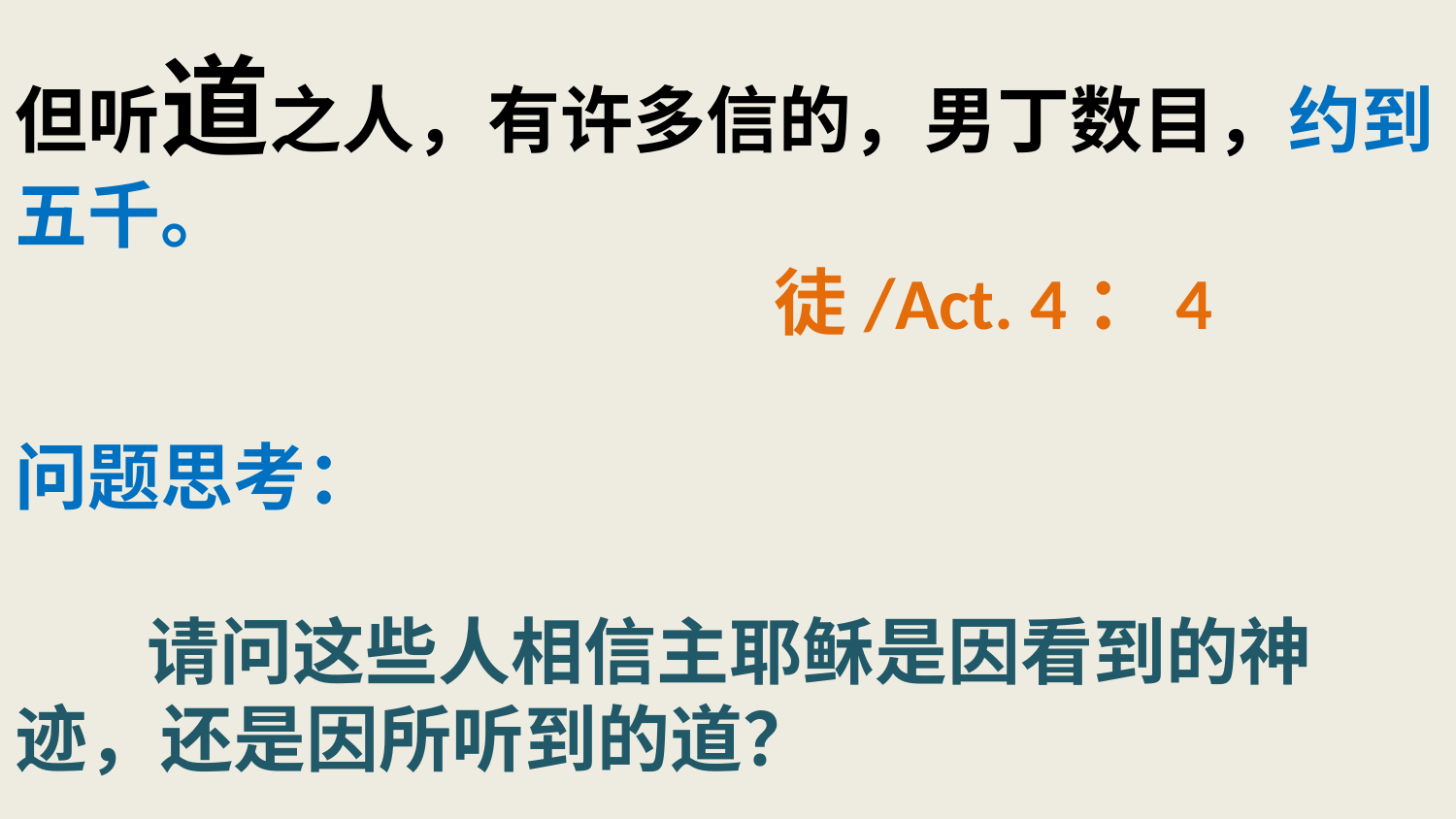

# 但听道之人，有许多信的，男丁数目，约到五千。 徒/Act. 4：4 问题思考： 请问这些人相信主耶稣是因看到的神迹，还是因所听到的道？